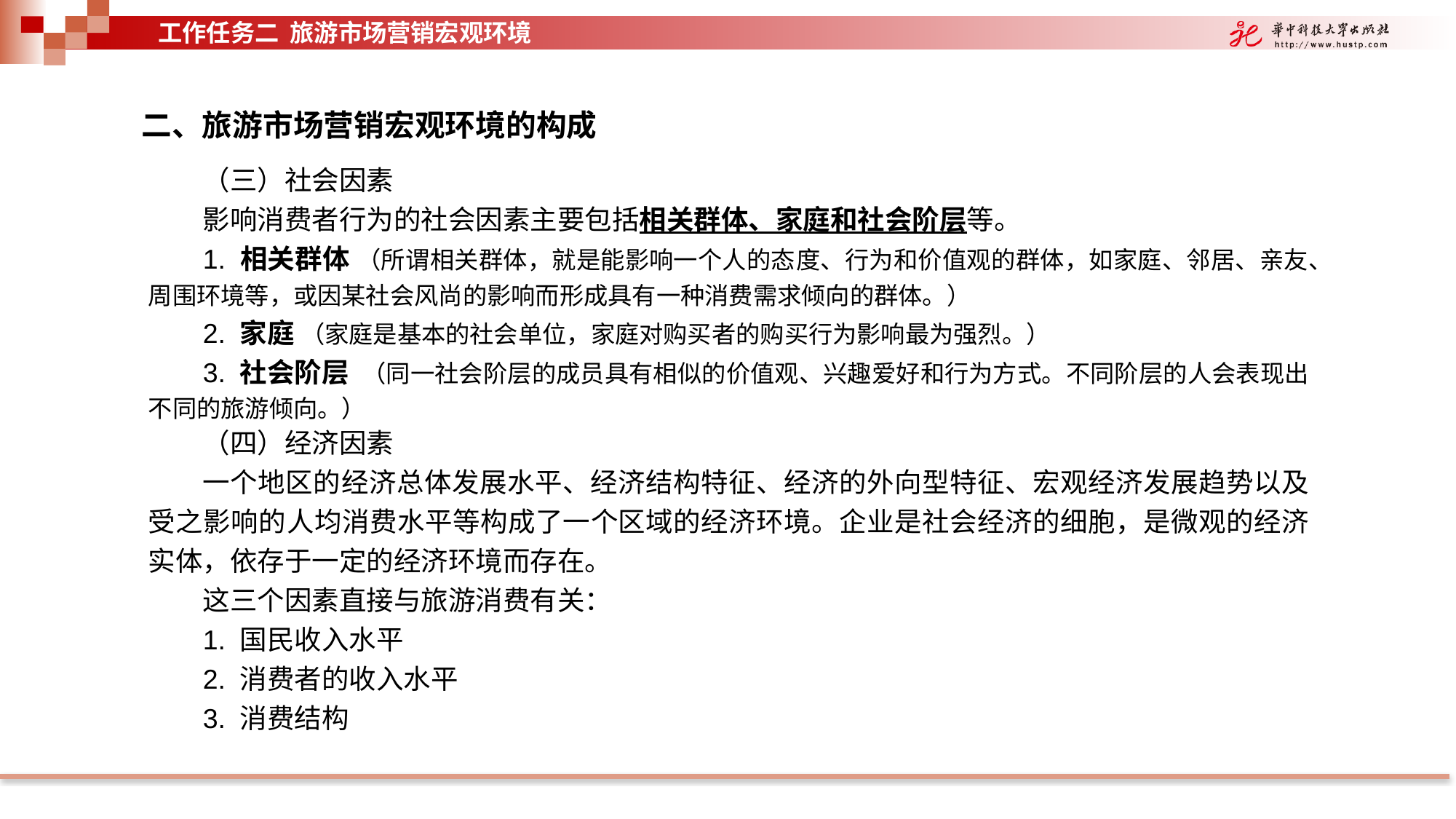

工作任务二  旅游市场营销宏观环境
二、旅游市场营销宏观环境的构成
（三）社会因素
影响消费者行为的社会因素主要包括相关群体、家庭和社会阶层等。
1. 相关群体 （所谓相关群体，就是能影响一个人的态度、行为和价值观的群体，如家庭、邻居、亲友、周围环境等，或因某社会风尚的影响而形成具有一种消费需求倾向的群体。）
2. 家庭 （家庭是基本的社会单位，家庭对购买者的购买行为影响最为强烈。）
3. 社会阶层  （同一社会阶层的成员具有相似的价值观、兴趣爱好和行为方式。不同阶层的人会表现出不同的旅游倾向。）
（四）经济因素
一个地区的经济总体发展水平、经济结构特征、经济的外向型特征、宏观经济发展趋势以及受之影响的人均消费水平等构成了一个区域的经济环境。企业是社会经济的细胞，是微观的经济实体，依存于一定的经济环境而存在。
这三个因素直接与旅游消费有关：
1. 国民收入水平
2. 消费者的收入水平
3. 消费结构